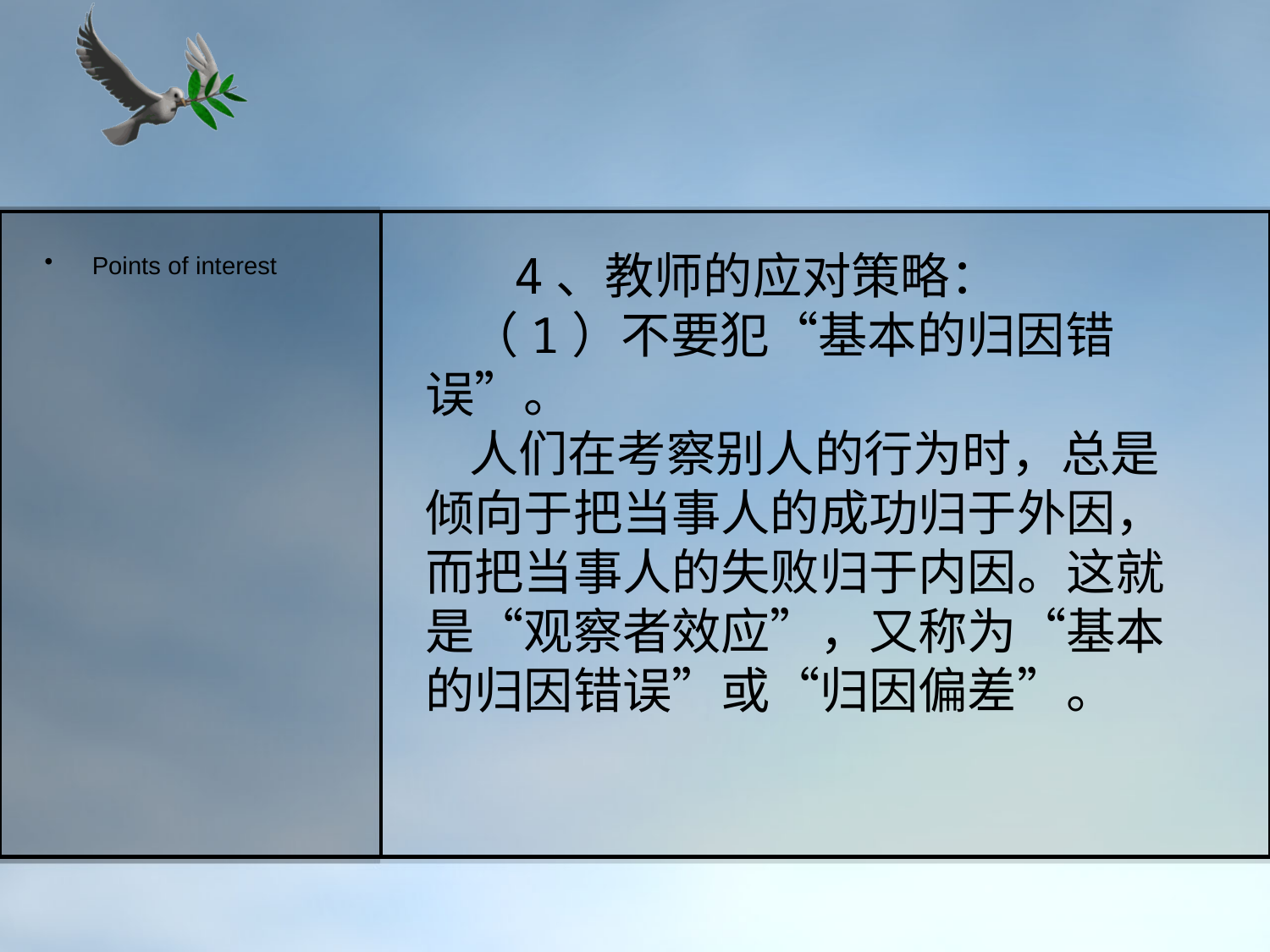

# 4、教师的应对策略： （1）不要犯“基本的归因错误”。 人们在考察别人的行为时，总是倾向于把当事人的成功归于外因，而把当事人的失败归于内因。这就是“观察者效应”，又称为“基本的归因错误”或“归因偏差”。

Points of interest